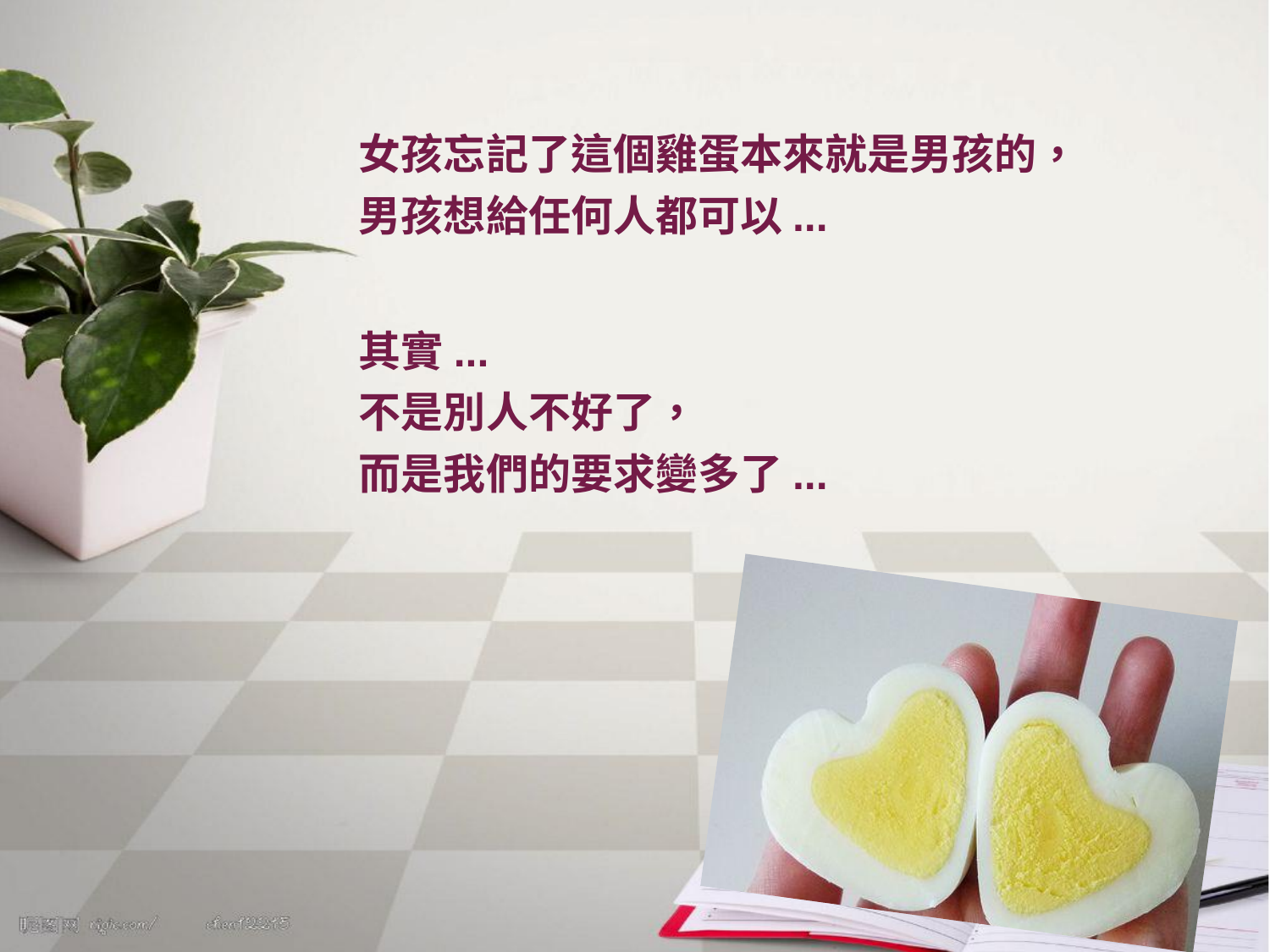

女孩忘記了這個雞蛋本來就是男孩的，
男孩想給任何人都可以...

其實...
不是別人不好了，
而是我們的要求變多了...